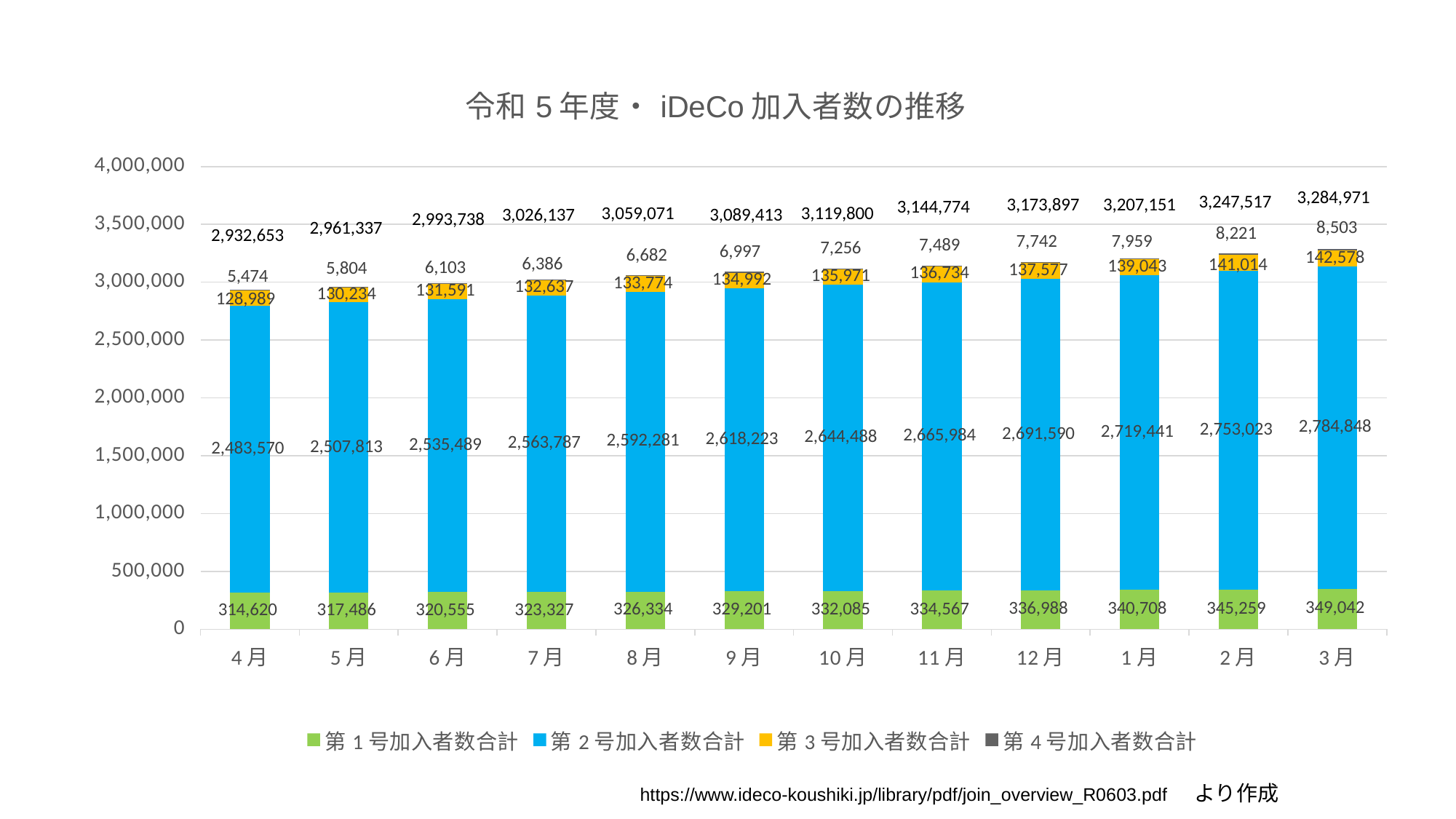

### Chart: 令和5年度・iDeCo加入者数の推移

| Category | 第1号加入者数合計 | 第2号加入者数合計 | 第3号加入者数合計 | 第4号加入者数合計 |
|---|---|---|---|---|
| 4月 | 314620.0 | 2483570.0 | 128989.0 | 5474.0 |
| 5月 | 317486.0 | 2507813.0 | 130234.0 | 5804.0 |
| 6月 | 320555.0 | 2535489.0 | 131591.0 | 6103.0 |
| 7月 | 323327.0 | 2563787.0 | 132637.0 | 6386.0 |
| 8月 | 326334.0 | 2592281.0 | 133774.0 | 6682.0 |
| 9月 | 329201.0 | 2618223.0 | 134992.0 | 6997.0 |
| 10月 | 332085.0 | 2644488.0 | 135971.0 | 7256.0 |
| 11月 | 334567.0 | 2665984.0 | 136734.0 | 7489.0 |
| 12月 | 336988.0 | 2691590.0 | 137577.0 | 7742.0 |
| 1月 | 340708.0 | 2719441.0 | 139043.0 | 7959.0 |
| 2月 | 345259.0 | 2753023.0 | 141014.0 | 8221.0 |
| 3月 | 349042.0 | 2784848.0 | 142578.0 | 8503.0 |
https://www.ideco-koushiki.jp/library/pdf/join_overview_R0603.pdf　より作成